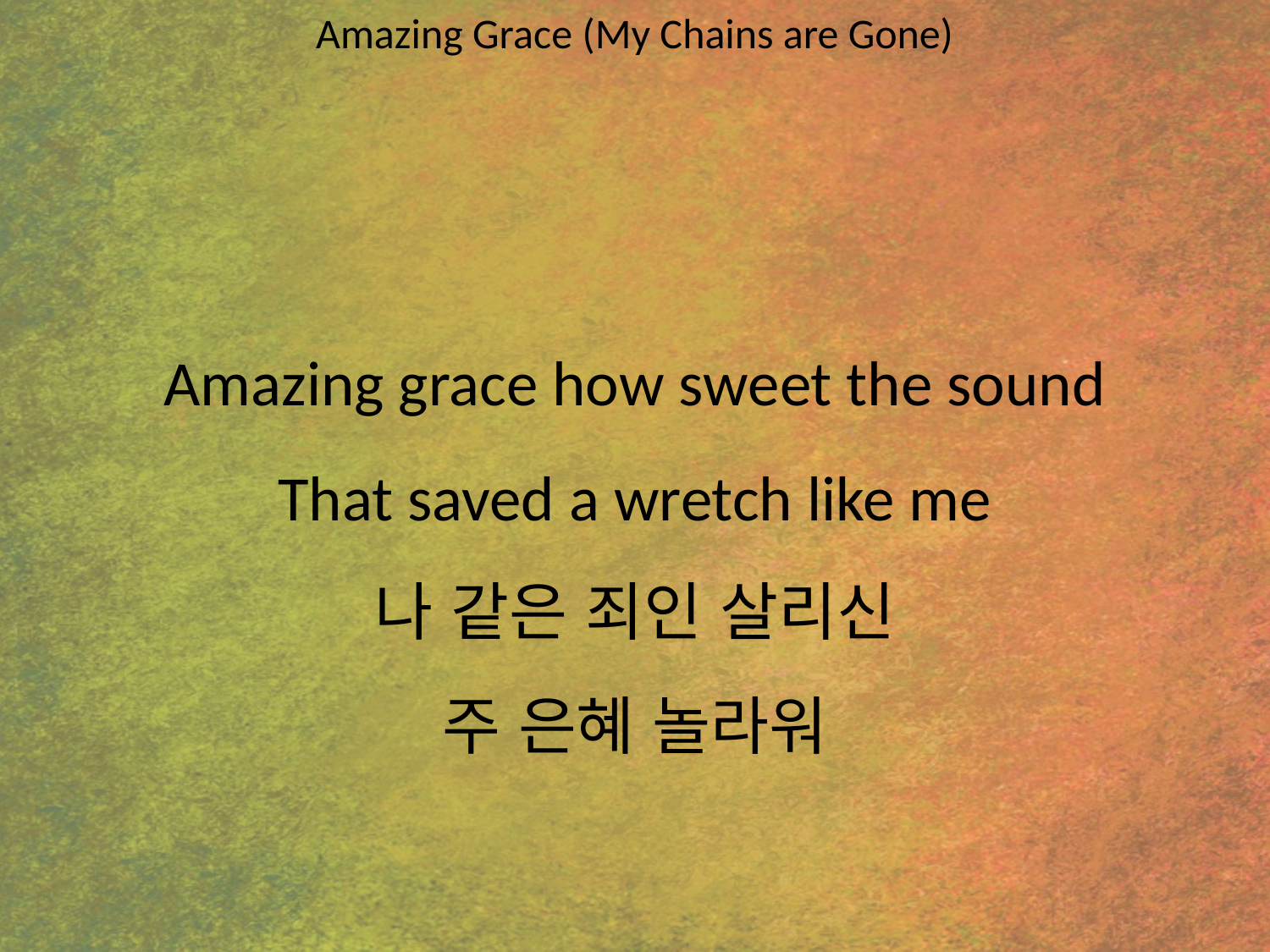

Amazing Grace (My Chains are Gone)
#
Amazing grace how sweet the sound
That saved a wretch like me
나 같은 죄인 살리신
주 은혜 놀라워